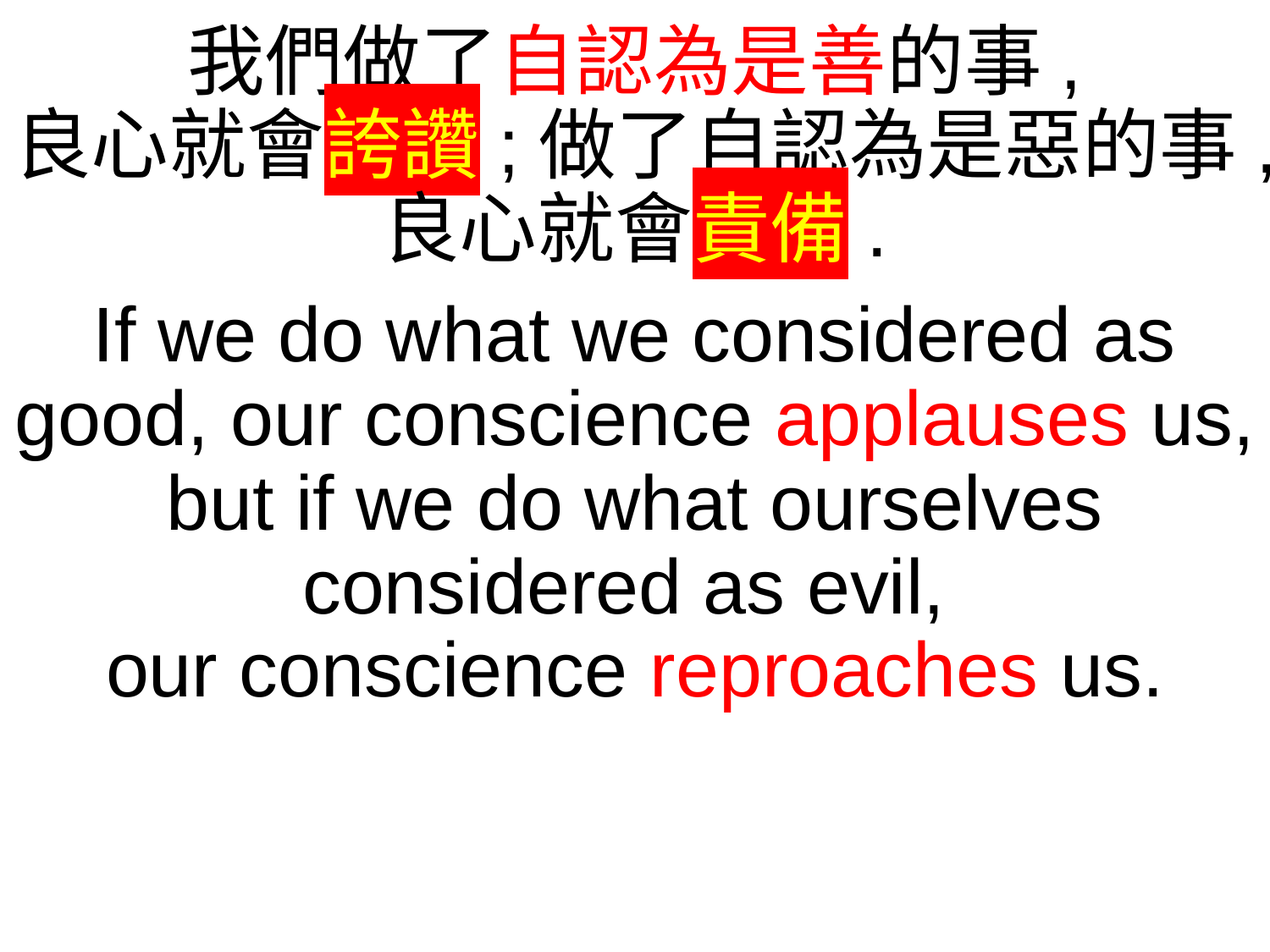

我們做了自認為是善的事,
良心就會誇讚;做了自認為是惡的事,良心就會責備.
If we do what we considered as good, our conscience applauses us, but if we do what ourselves considered as evil,
our conscience reproaches us.